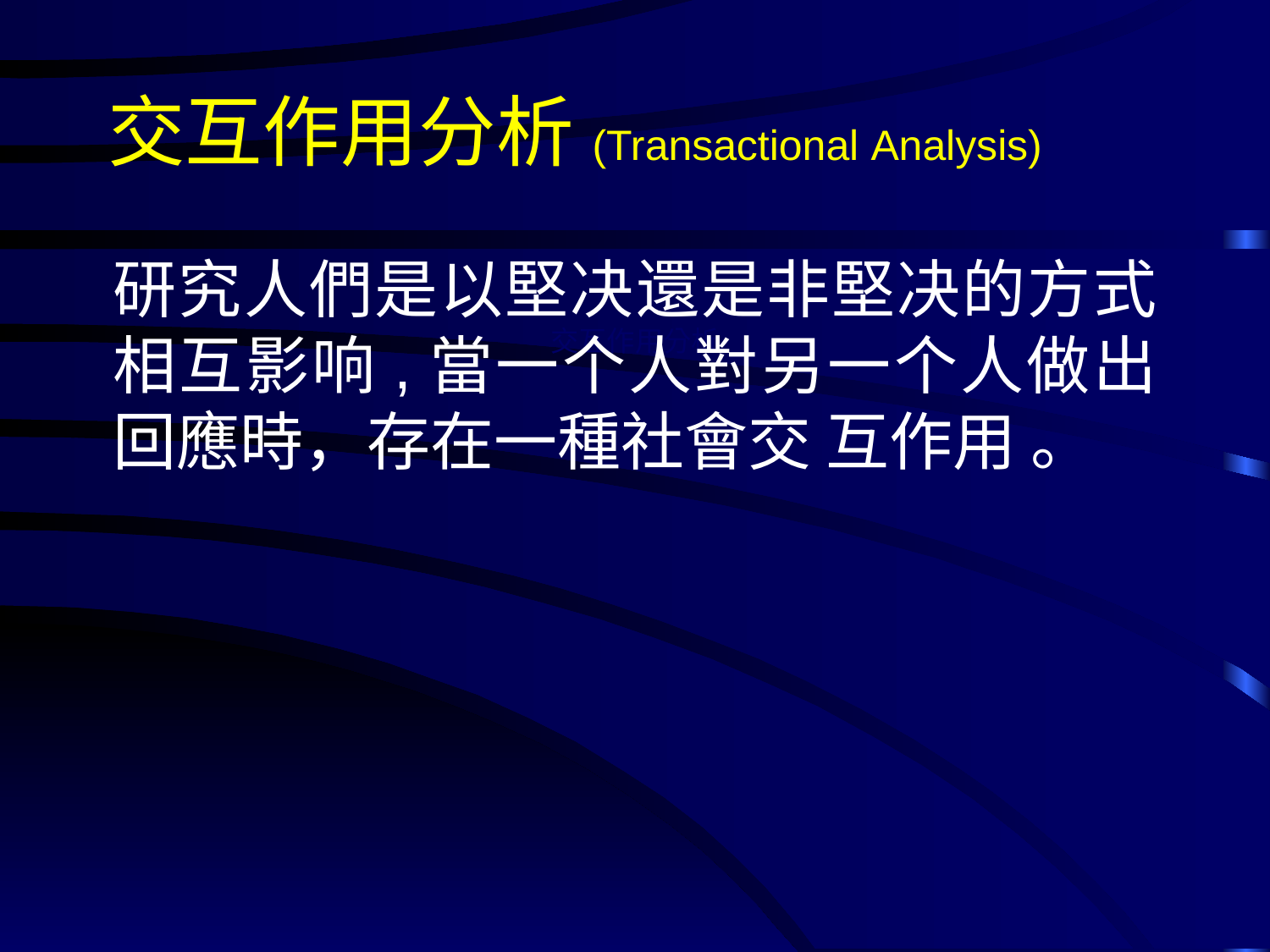

交互作用分析(Transactional Analysis)
研究人們是以堅决還是非堅决的方式相互影响,當一个人對另一个人做出回應時，存在一種社會交 互作用 。
# 交互作用分析